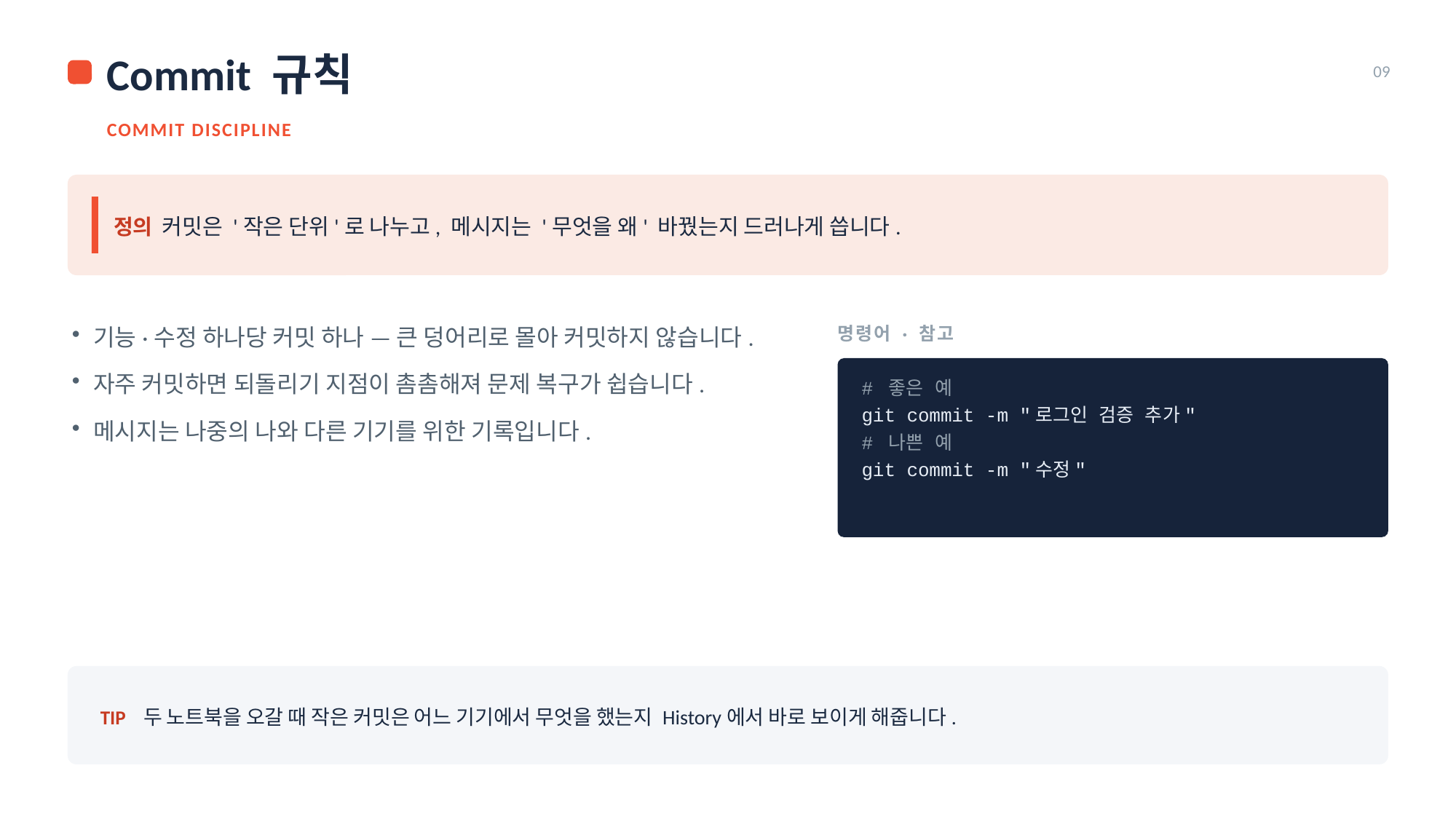

Commit 규칙
09

COMMIT DISCIPLINE

정의  커밋은 '작은 단위'로 나누고, 메시지는 '무엇을 왜' 바꿨는지 드러나게 씁니다.

명령어 · 참고
기능·수정 하나당 커밋 하나 — 큰 덩어리로 몰아 커밋하지 않습니다.
자주 커밋하면 되돌리기 지점이 촘촘해져 문제 복구가 쉽습니다.
메시지는 나중의 나와 다른 기기를 위한 기록입니다.

# 좋은 예
git commit -m "로그인 검증 추가"
# 나쁜 예
git commit -m "수정"

TIP   두 노트북을 오갈 때 작은 커밋은 어느 기기에서 무엇을 했는지 History에서 바로 보이게 해줍니다.